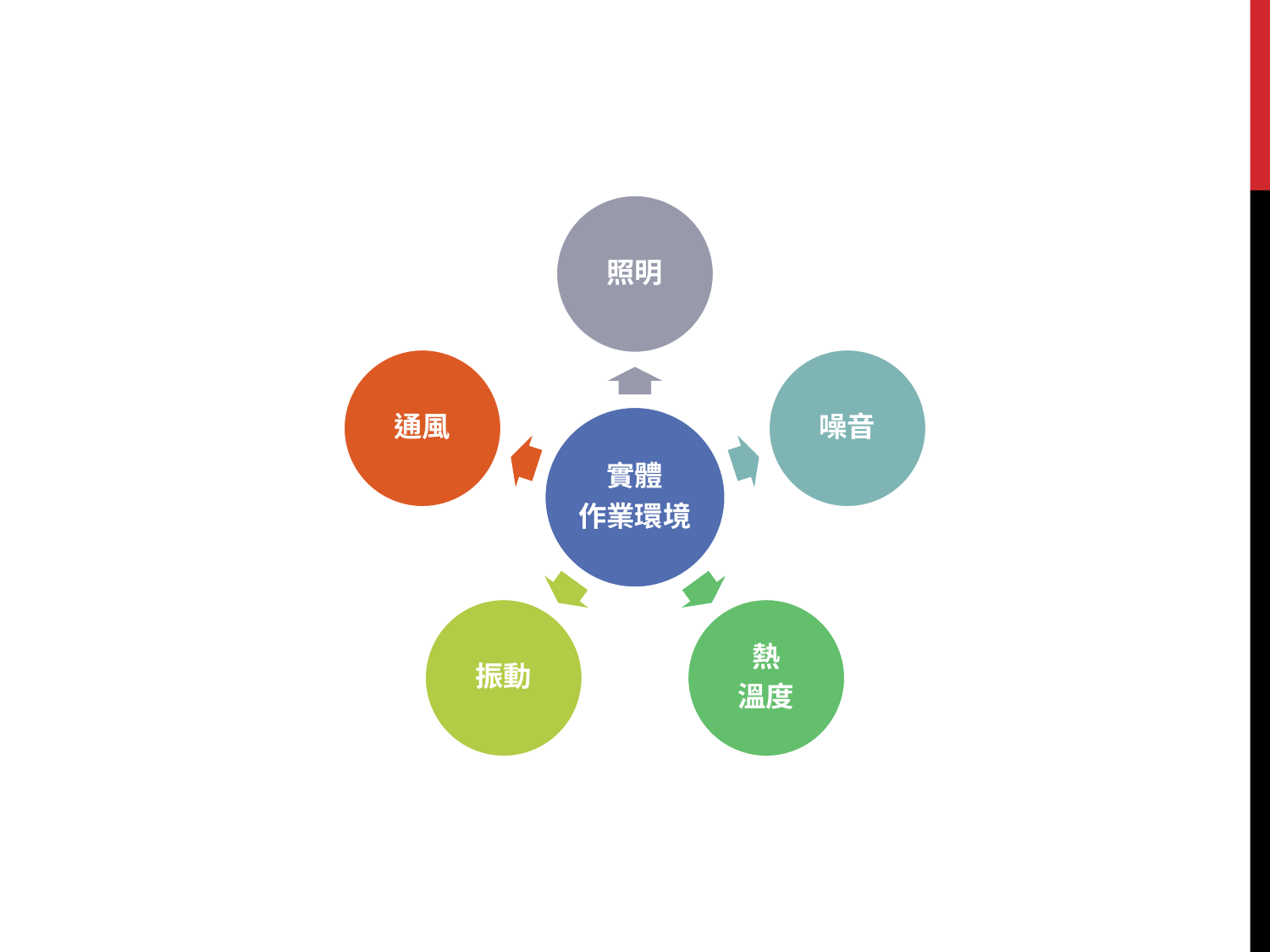

實體
作業環境

照明

噪音

熱
溫度

振動

通風